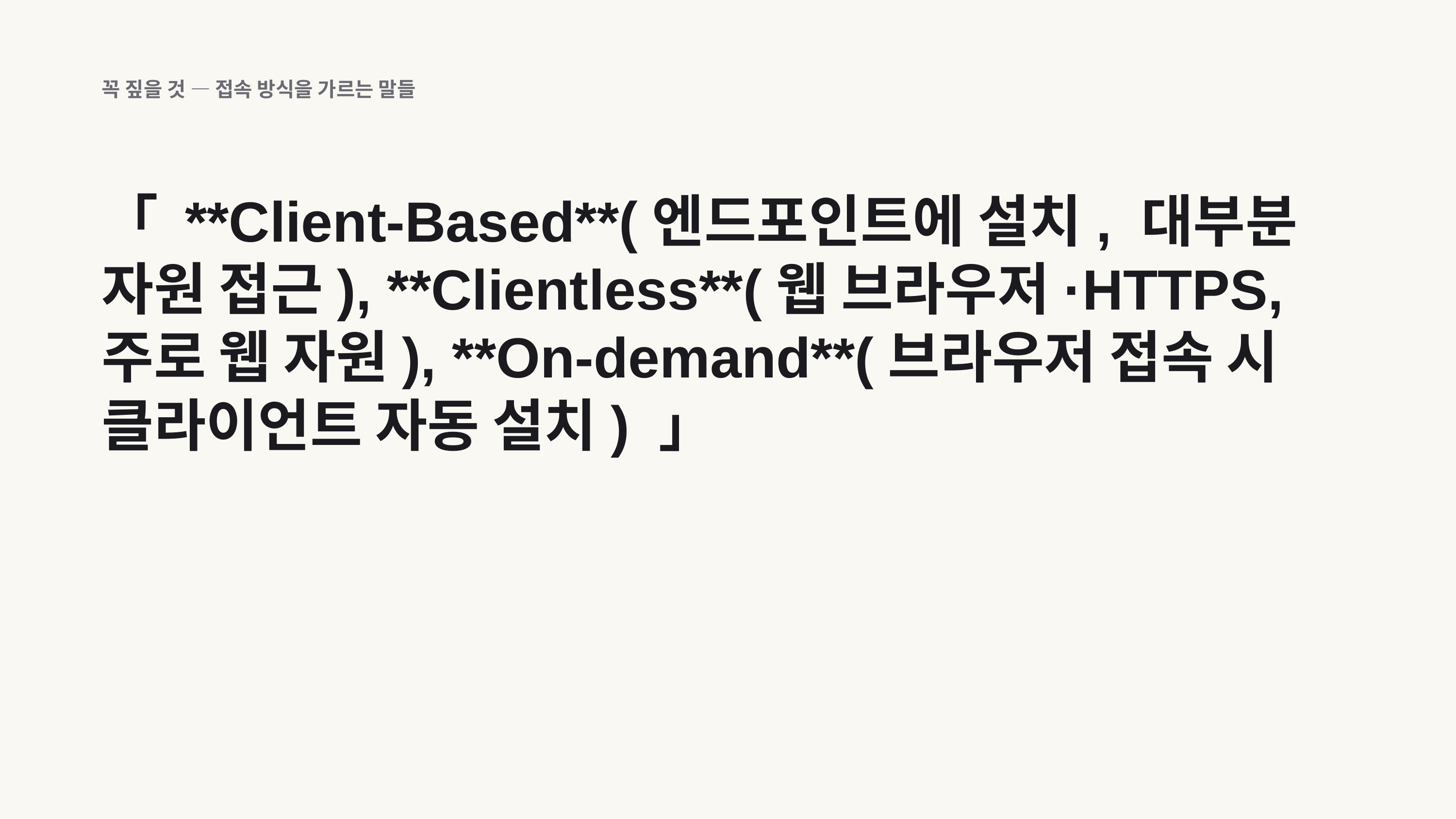

꼭 짚을 것 — 접속 방식을 가르는 말들
「 **Client-Based**(엔드포인트에 설치, 대부분 자원 접근), **Clientless**(웹 브라우저·HTTPS, 주로 웹 자원), **On-demand**(브라우저 접속 시 클라이언트 자동 설치) 」